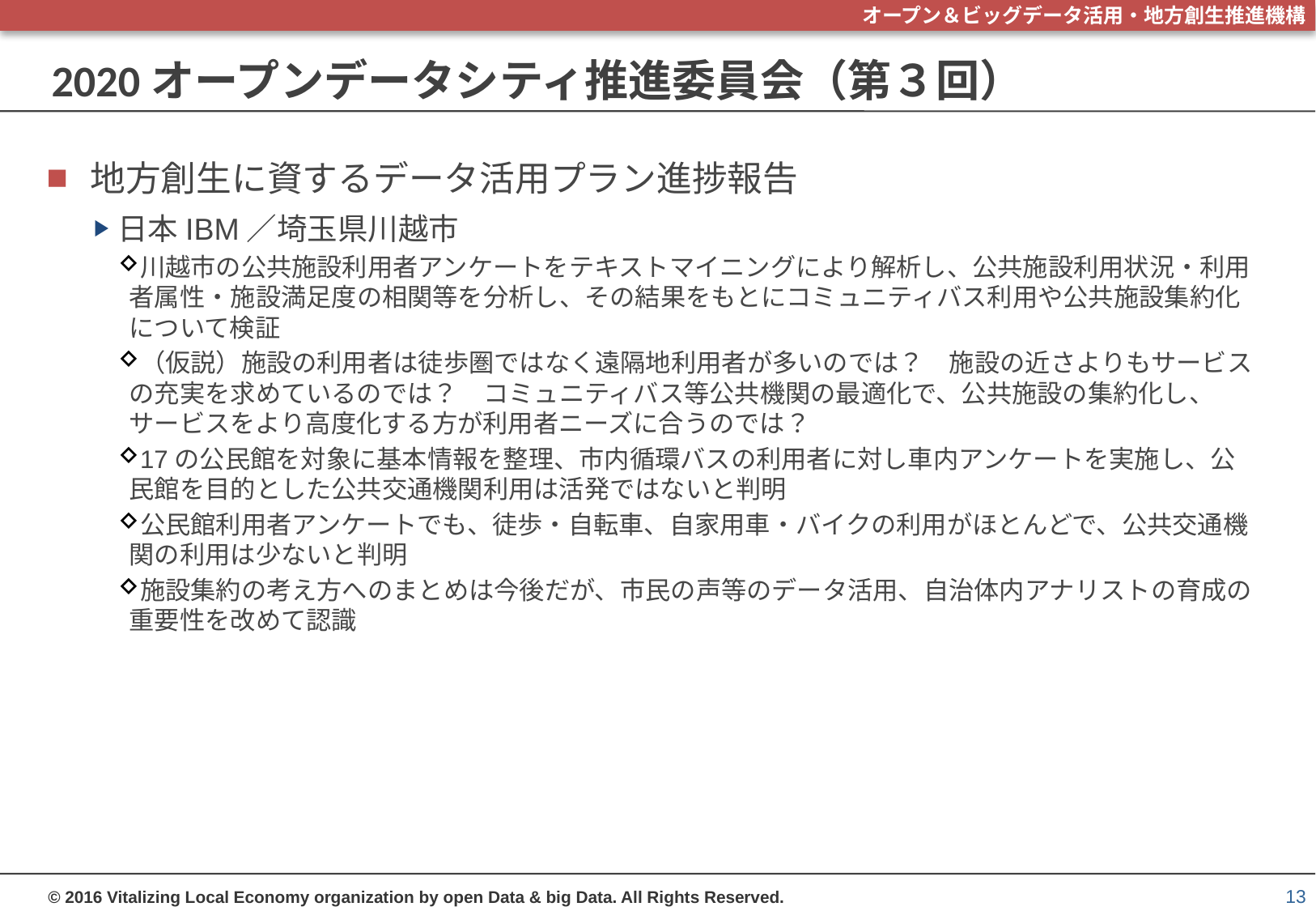

# 2020オープンデータシティ推進委員会（第３回）
地方創生に資するデータ活用プラン進捗報告
日本IBM／埼玉県川越市
川越市の公共施設利用者アンケートをテキストマイニングにより解析し、公共施設利用状況・利用者属性・施設満足度の相関等を分析し、その結果をもとにコミュニティバス利用や公共施設集約化について検証
（仮説）施設の利用者は徒歩圏ではなく遠隔地利用者が多いのでは？　施設の近さよりもサービスの充実を求めているのでは？　コミュニティバス等公共機関の最適化で、公共施設の集約化し、サービスをより高度化する方が利用者ニーズに合うのでは？
17の公民館を対象に基本情報を整理、市内循環バスの利用者に対し車内アンケートを実施し、公民館を目的とした公共交通機関利用は活発ではないと判明
公民館利用者アンケートでも、徒歩・自転車、自家用車・バイクの利用がほとんどで、公共交通機関の利用は少ないと判明
施設集約の考え方へのまとめは今後だが、市民の声等のデータ活用、自治体内アナリストの育成の重要性を改めて認識

13